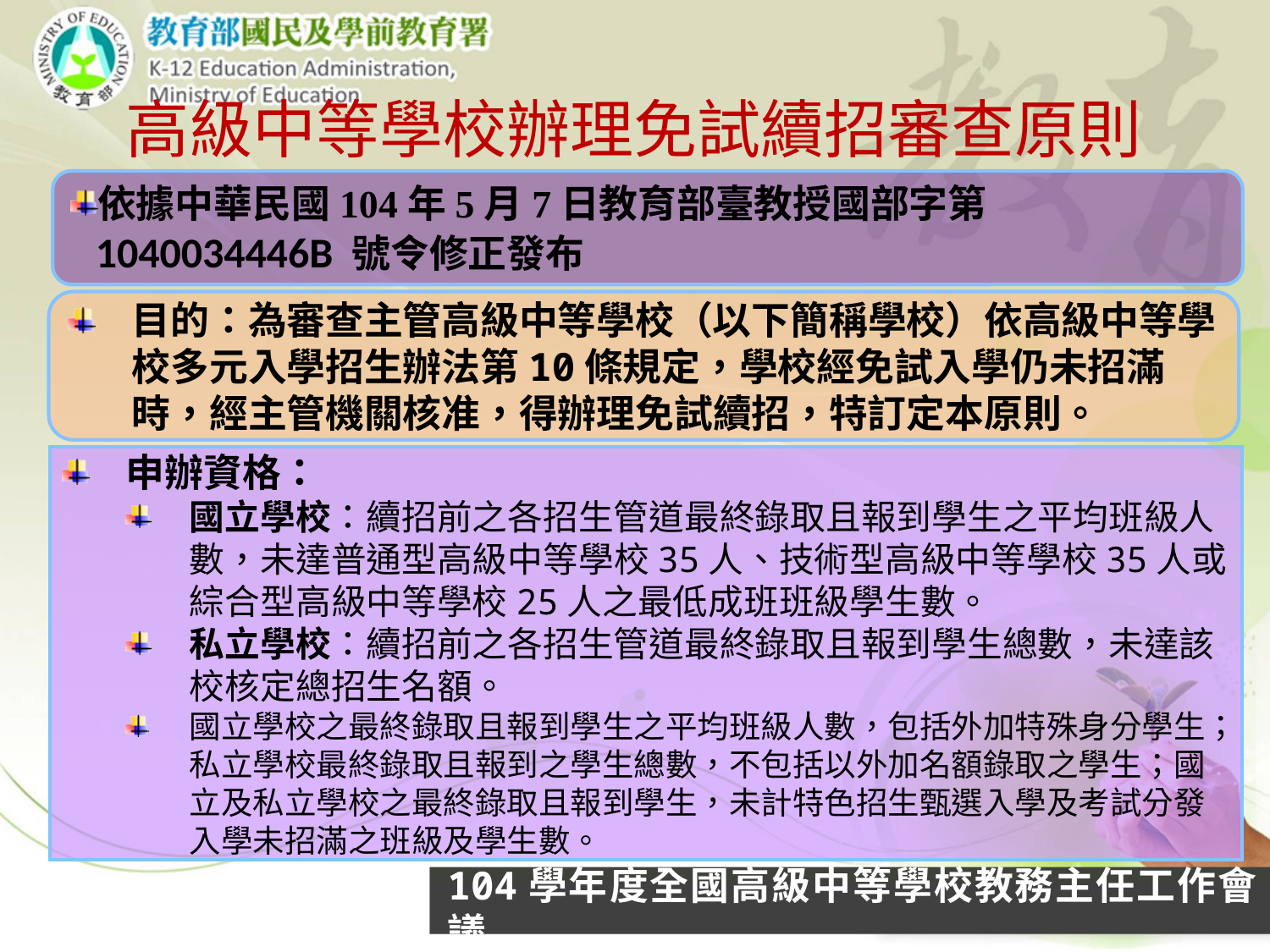

# 高級中等學校辦理免試續招審查原則
依據中華民國104年5月7日教育部臺教授國部字第1040034446B 號令修正發布
目的：為審查主管高級中等學校（以下簡稱學校）依高級中等學校多元入學招生辦法第10條規定，學校經免試入學仍未招滿時，經主管機關核准，得辦理免試續招，特訂定本原則。
申辦資格：
國立學校：續招前之各招生管道最終錄取且報到學生之平均班級人數，未達普通型高級中等學校35人、技術型高級中等學校35人或綜合型高級中等學校25人之最低成班班級學生數。
私立學校：續招前之各招生管道最終錄取且報到學生總數，未達該校核定總招生名額。
國立學校之最終錄取且報到學生之平均班級人數，包括外加特殊身分學生；私立學校最終錄取且報到之學生總數，不包括以外加名額錄取之學生；國立及私立學校之最終錄取且報到學生，未計特色招生甄選入學及考試分發入學未招滿之班級及學生數。
104學年度全國高級中等學校教務主任工作會議
9
9